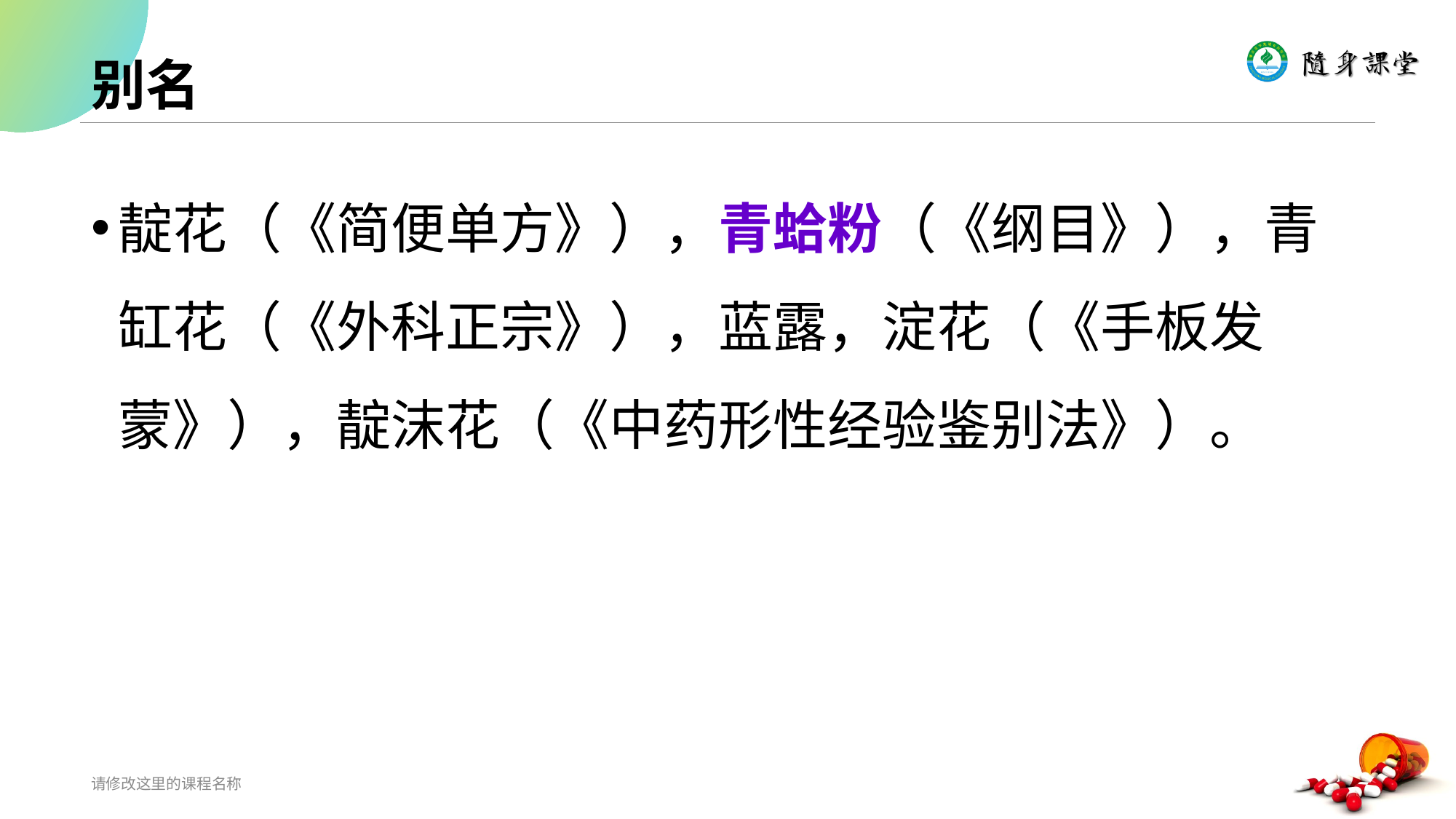

# 别名
靛花（《简便单方》），青蛤粉（《纲目》），青缸花（《外科正宗》），蓝露，淀花（《手板发蒙》），靛沫花（《中药形性经验鉴别法》）。

请修改这里的课程名称
6